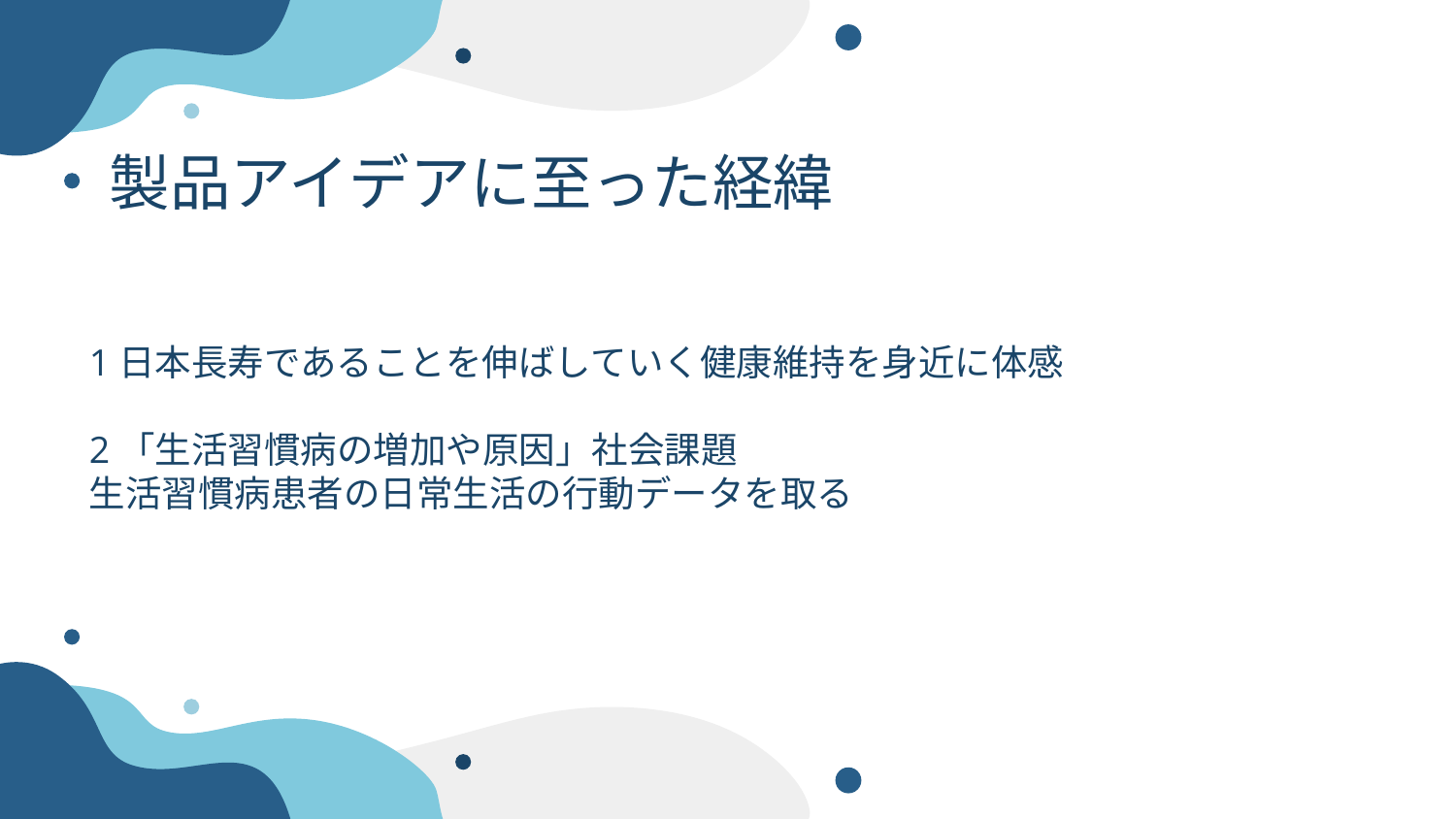

# 製品アイデアに至った経緯
1日本長寿であることを伸ばしていく健康維持を身近に体感

2「生活習慣病の増加や原因」社会課題
生活習慣病患者の日常生活の行動データを取る